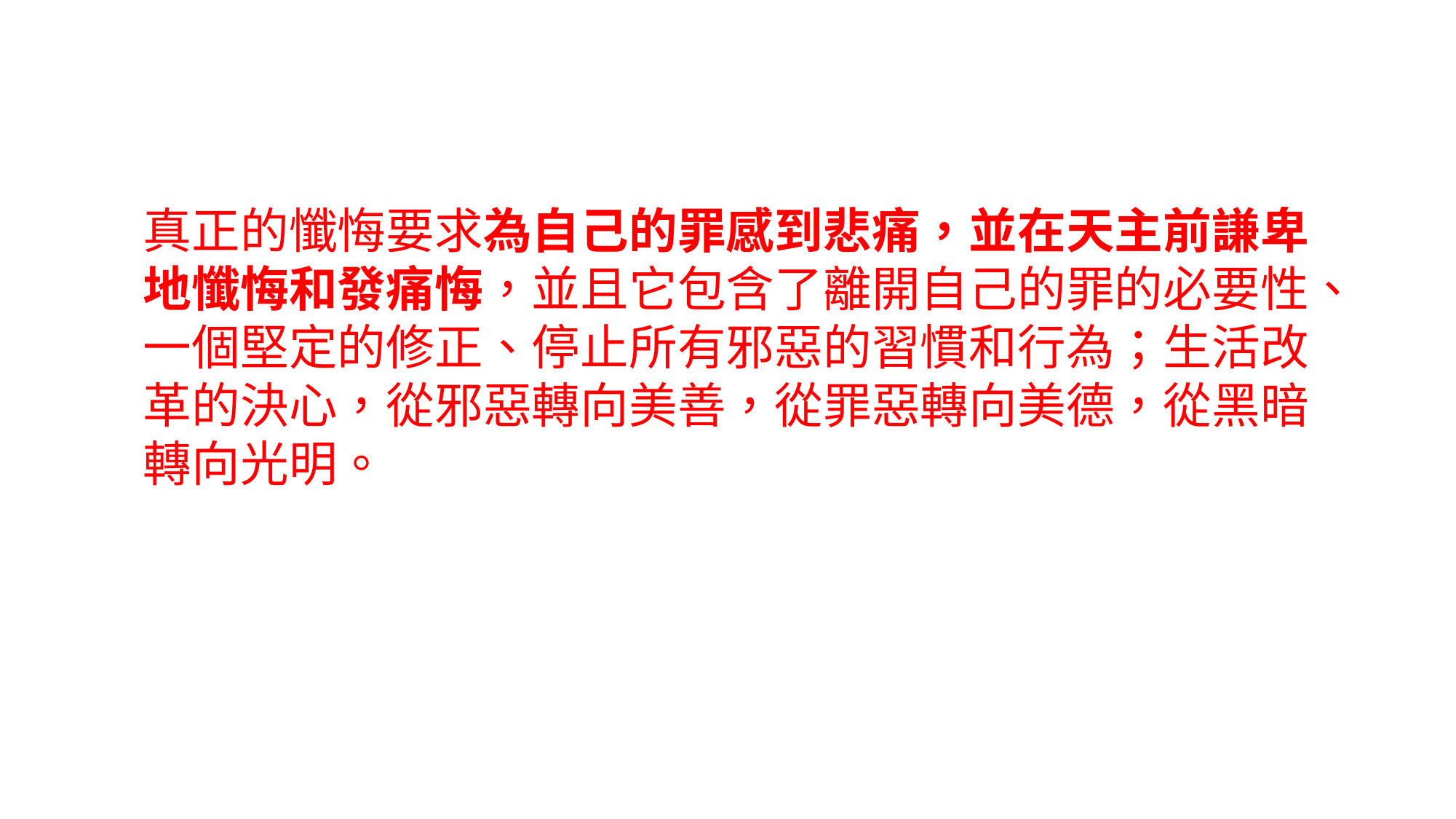

真正的懺悔要求為自己的罪感到悲痛，並在天主前謙卑地懺悔和發痛悔，並且它包含了離開自己的罪的必要性、一個堅定的修正、停止所有邪惡的習慣和行為；生活改革的決心，從邪惡轉向美善，從罪惡轉向美德，從黑暗轉向光明。